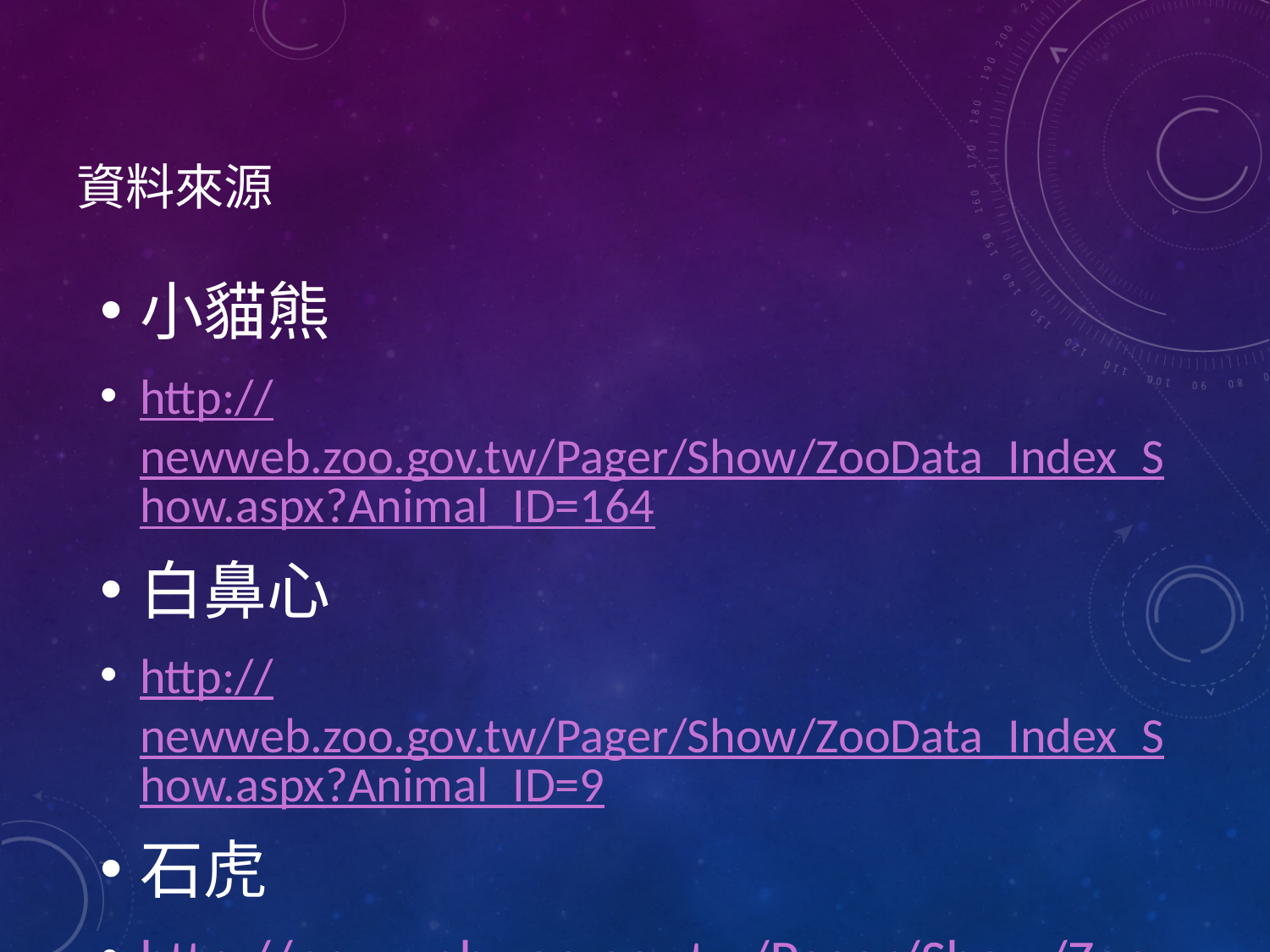

# 資料來源
小貓熊
http://newweb.zoo.gov.tw/Pager/Show/ZooData_Index_Show.aspx?Animal_ID=164
白鼻心
http://newweb.zoo.gov.tw/Pager/Show/ZooData_Index_Show.aspx?Animal_ID=9
石虎
http://newweb.zoo.gov.tw/Pager/Show/ZooData_Index_Show.aspx?Animal_ID=10